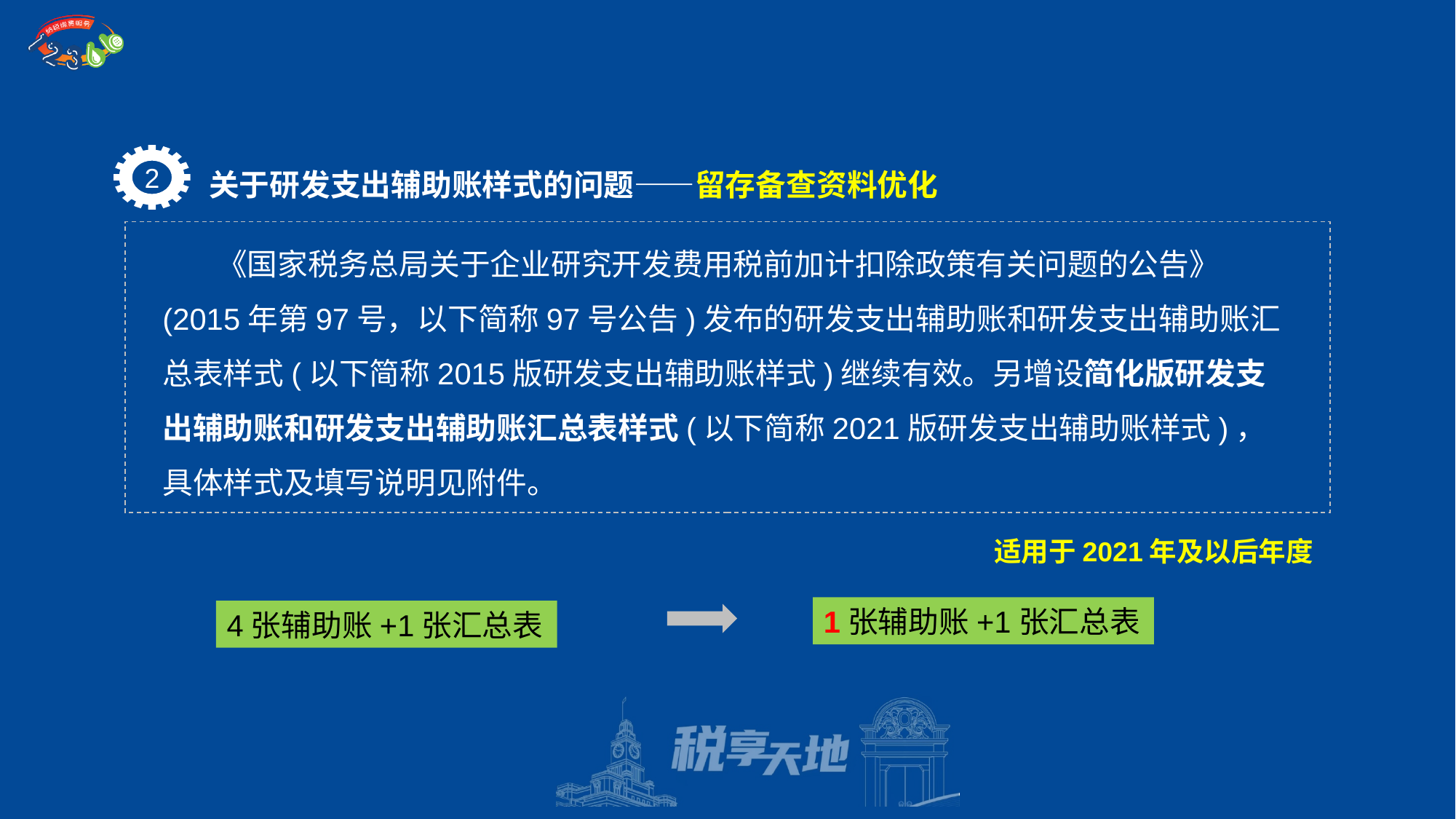

关于研发支出辅助账样式的问题——留存备查资料优化

2

       《国家税务总局关于企业研究开发费用税前加计扣除政策有关问题的公告》(2015年第97号，以下简称97号公告)发布的研发支出辅助账和研发支出辅助账汇总表样式(以下简称2015版研发支出辅助账样式)继续有效。另增设简化版研发支出辅助账和研发支出辅助账汇总表样式(以下简称2021版研发支出辅助账样式)，具体样式及填写说明见附件。

适用于2021年及以后年度
1张辅助账+1张汇总表
4张辅助账+1张汇总表